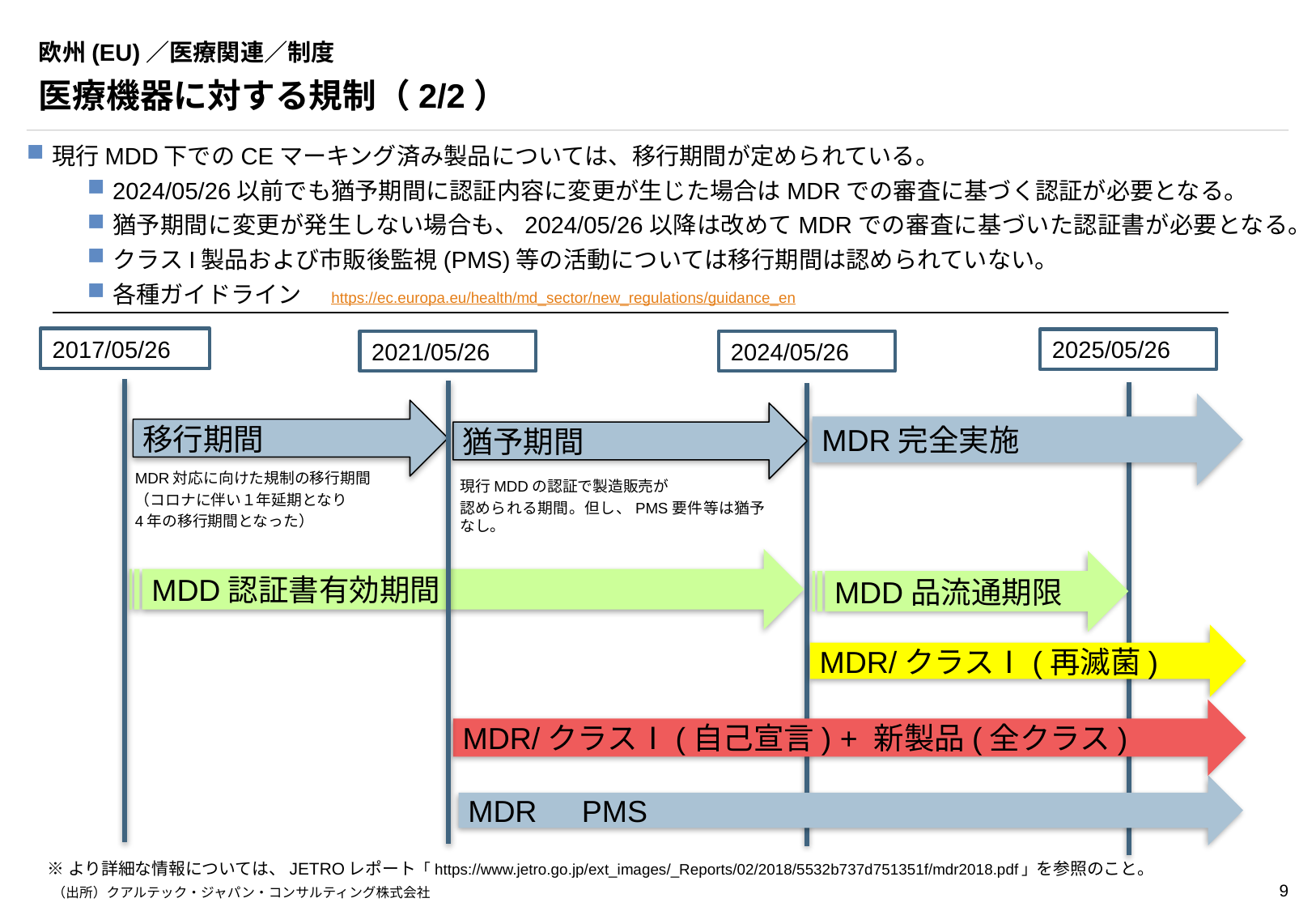

# 欧州(EU)／医療関連／制度
医療機器に対する規制（2/2）
現行MDD下でのCEマーキング済み製品については、移行期間が定められている。
2024/05/26以前でも猶予期間に認証内容に変更が生じた場合はMDRでの審査に基づく認証が必要となる。
猶予期間に変更が発生しない場合も、2024/05/26以降は改めてMDRでの審査に基づいた認証書が必要となる。
クラスI製品および市販後監視(PMS)等の活動については移行期間は認められていない。
各種ガイドライン　https://ec.europa.eu/health/md_sector/new_regulations/guidance_en
2017/05/26
2025/05/26
2024/05/26
2021/05/26
MDR完全実施
移行期間
猶予期間
MDR対応に向けた規制の移行期間
（コロナに伴い１年延期となり
4年の移行期間となった）

現行MDDの認証で製造販売が
認められる期間。但し、PMS要件等は猶予なし。

MDD認証書有効期間
MDD品流通期限
MDR/クラスⅠ(再滅菌)
MDR/クラスⅠ(自己宣言) + 新製品(全クラス)
MDR　PMS
※より詳細な情報については、JETROレポート「https://www.jetro.go.jp/ext_images/_Reports/02/2018/5532b737d751351f/mdr2018.pdf」を参照のこと。
（出所）クアルテック・ジャパン・コンサルティング株式会社